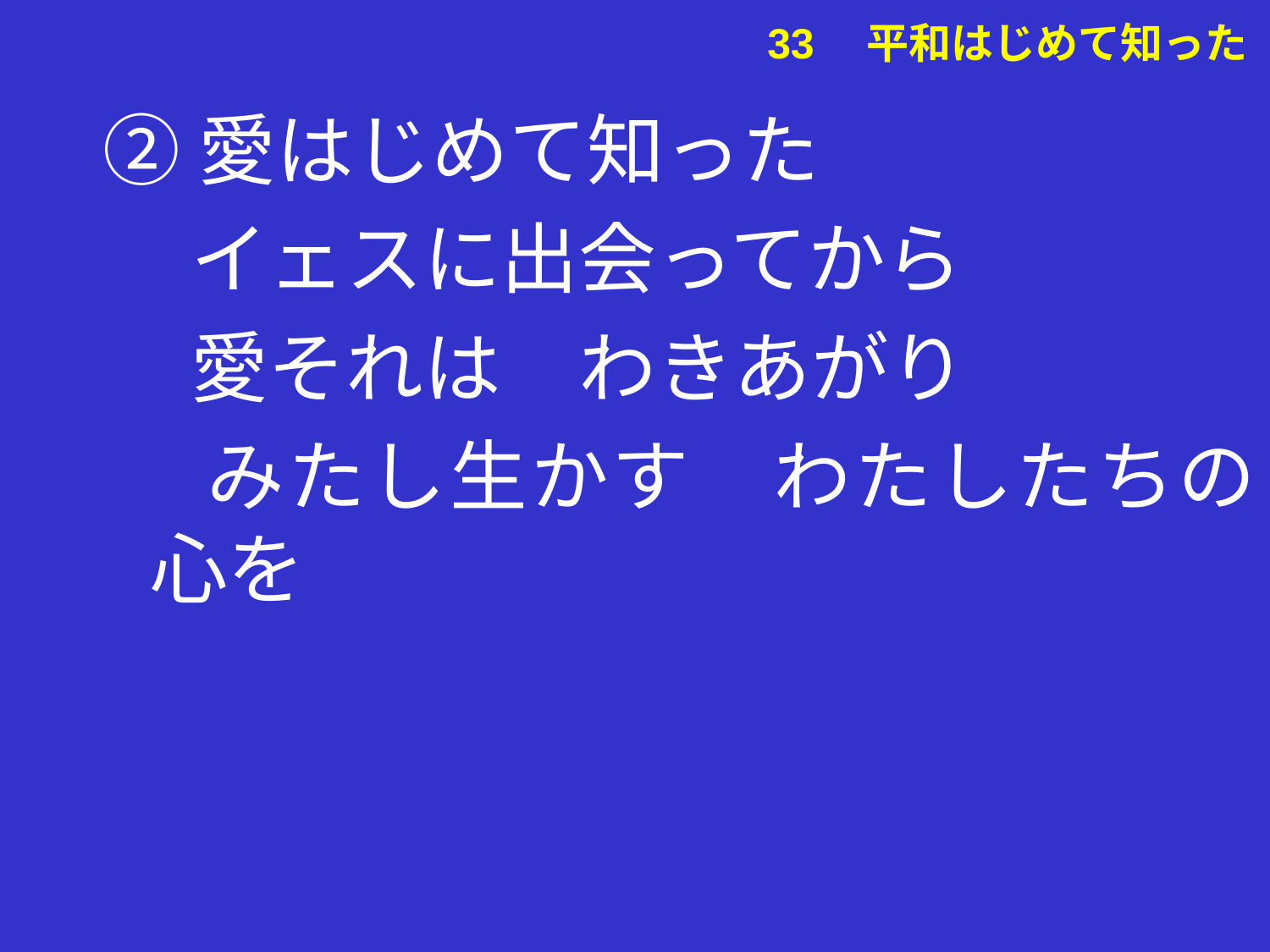

②愛はじめて知った
    イェスに出会ってから
    愛それは　わきあがり
    みたし生かす　わたしたちの心を
# 33　平和はじめて知った